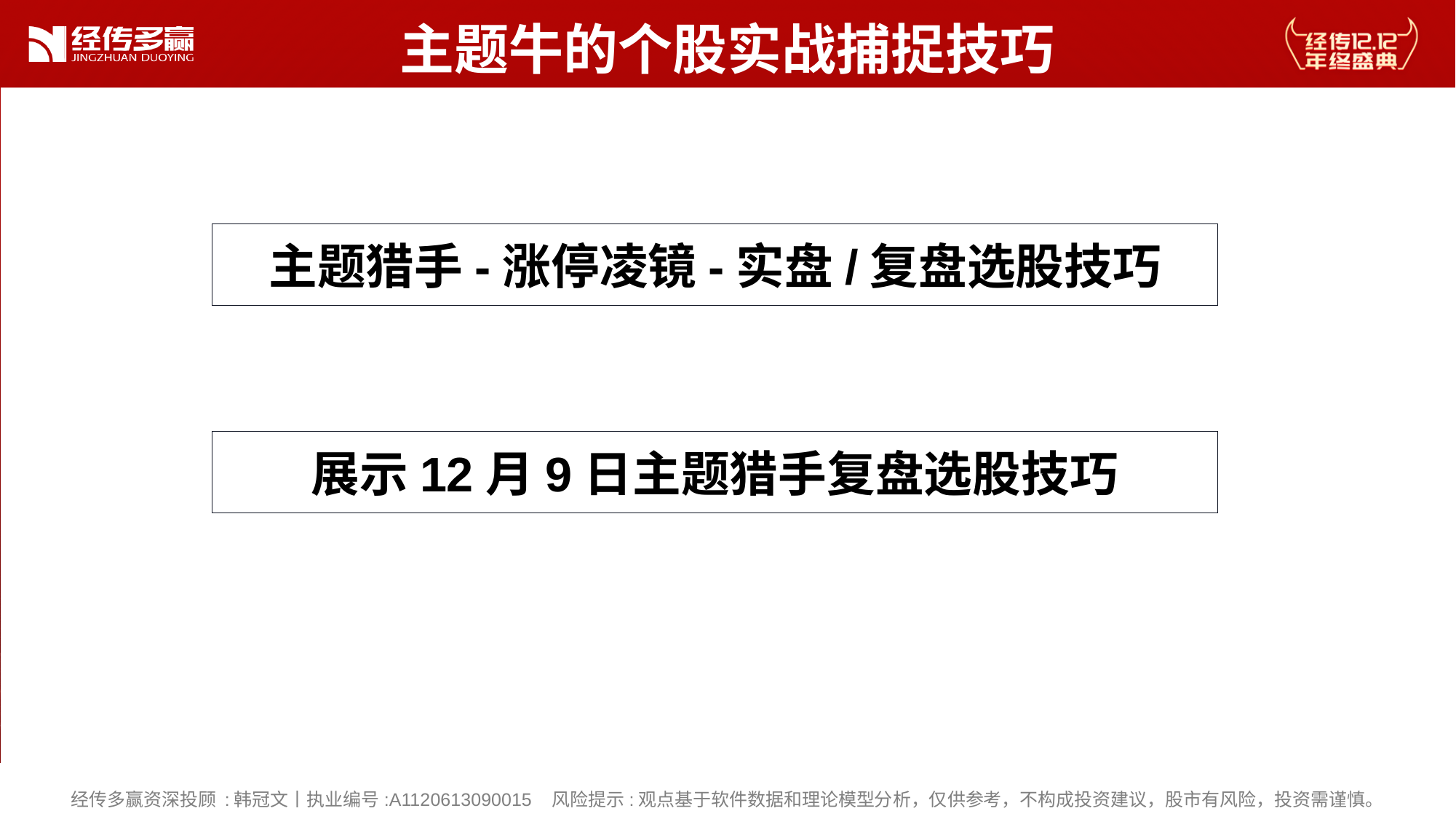

主题牛的个股实战捕捉技巧
主题猎手-涨停凌镜-实盘/复盘选股技巧
展示12月9日主题猎手复盘选股技巧